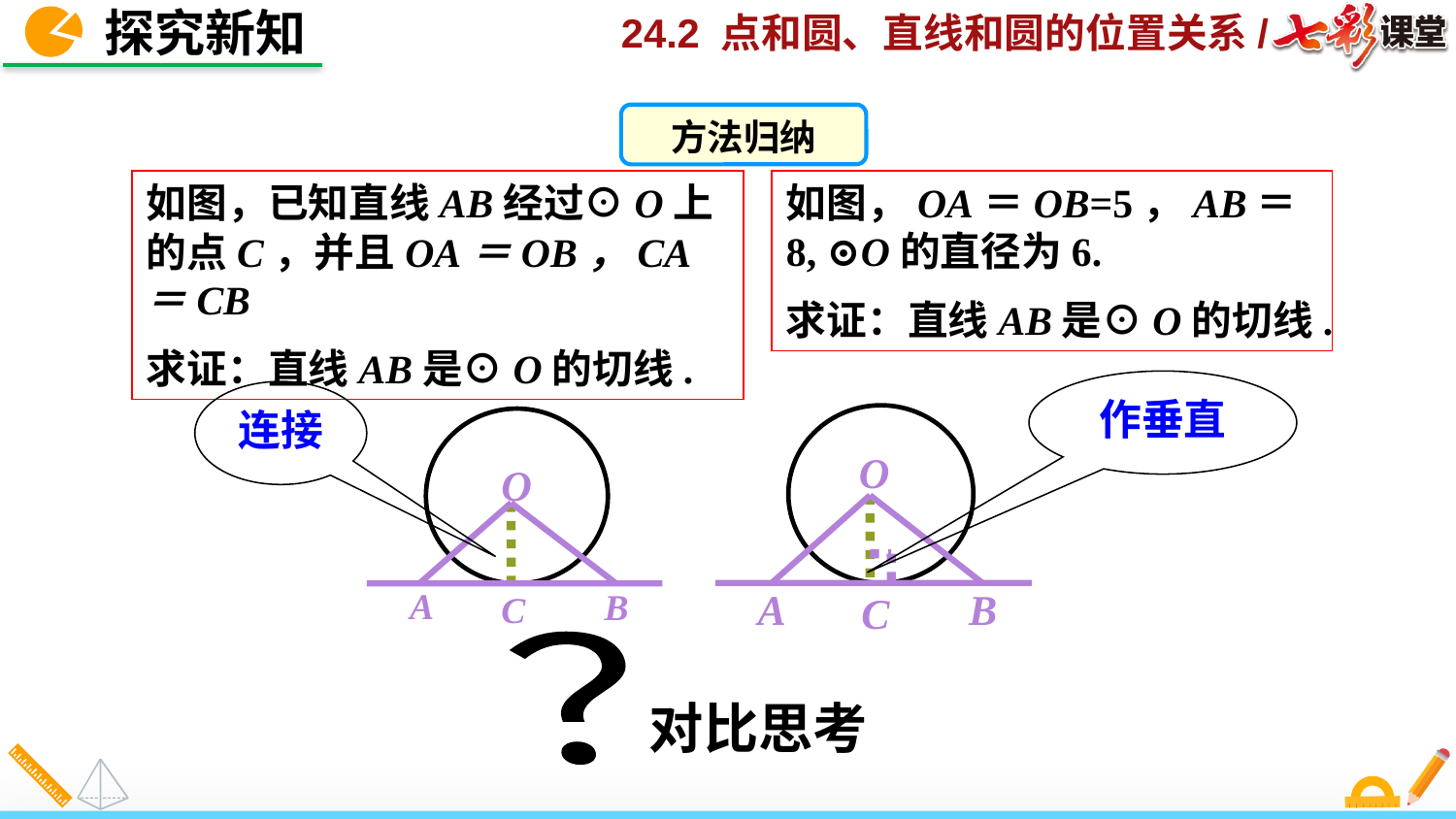

探究新知

方法归纳
如图，已知直线AB经过⊙O上的点C，并且OA＝OB，CA＝CB
求证：直线AB是⊙O的切线.
如图，OA＝OB=5，AB＝8, ⊙O的直径为6.
求证：直线AB是⊙O的切线.
作垂直
连接

O
O

C

A
B
A
B
C

？
对比思考